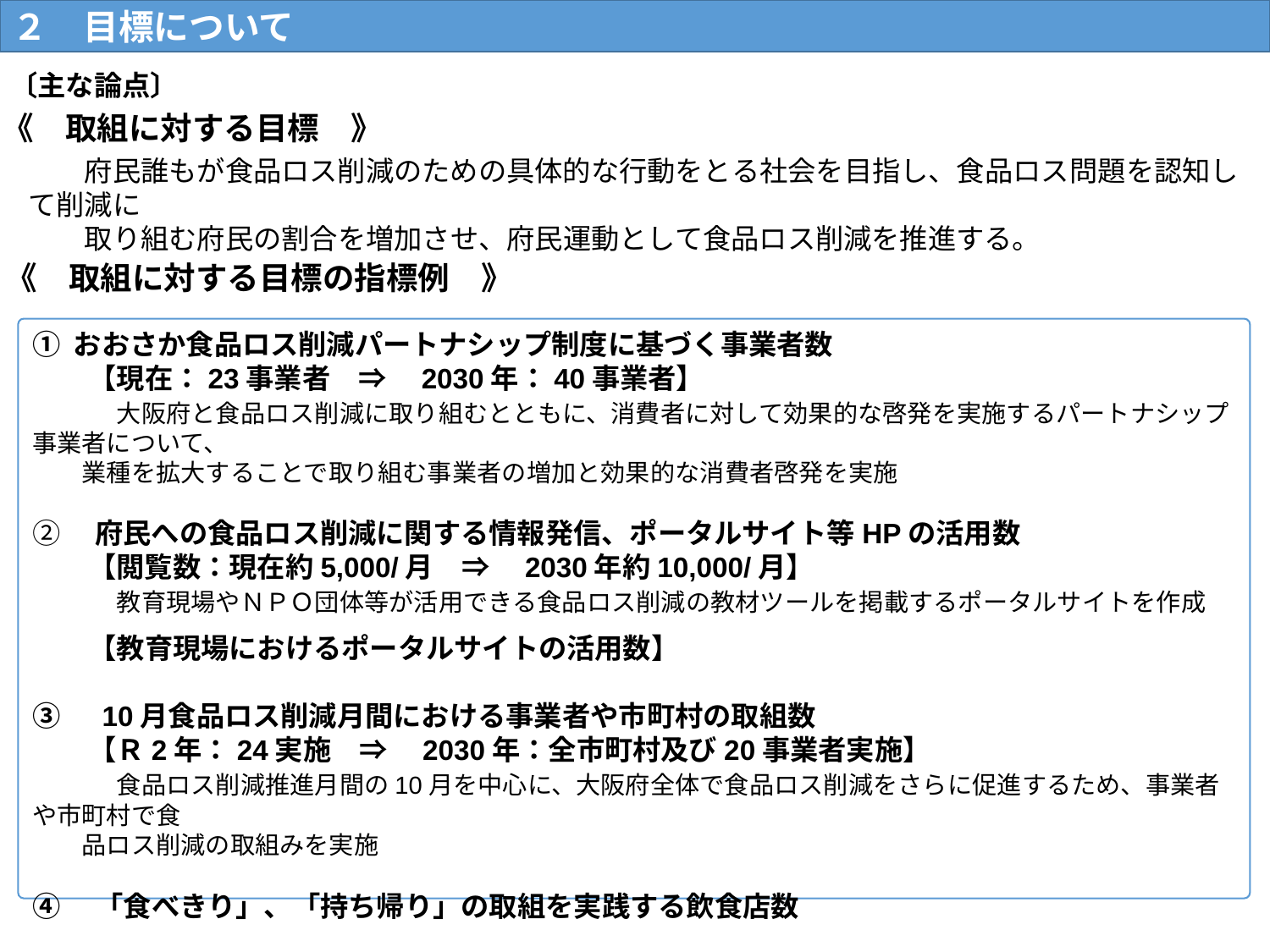

２　目標について
10
〔主な論点〕
　《　取組に対する目標　》
　　府民誰もが食品ロス削減のための具体的な行動をとる社会を目指し、食品ロス問題を認知して削減に
　　取り組む府民の割合を増加させ、府民運動として食品ロス削減を推進する。
　《　取組に対する目標の指標例　》
➀ おおさか食品ロス削減パートナシップ制度に基づく事業者数
　　【現在：23事業者　⇒　2030年：40事業者】
　　　大阪府と食品ロス削減に取り組むとともに、消費者に対して効果的な啓発を実施するパートナシップ事業者について、
　　業種を拡大することで取り組む事業者の増加と効果的な消費者啓発を実施

②　府民への食品ロス削減に関する情報発信、ポータルサイト等HPの活用数
　　【閲覧数：現在約5,000/月　⇒　2030年約10,000/月】
　　　教育現場やＮＰＯ団体等が活用できる食品ロス削減の教材ツールを掲載するポータルサイトを作成

　　【教育現場におけるポータルサイトの活用数】

③　10月食品ロス削減月間における事業者や市町村の取組数
　　【Ｒ2年：24実施　⇒　2030年：全市町村及び20事業者実施】
　　　食品ロス削減推進月間の10月を中心に、大阪府全体で食品ロス削減をさらに促進するため、事業者や市町村で食
　　品ロス削減の取組みを実施

④　「食べきり」、「持ち帰り」の取組を実践する飲食店数